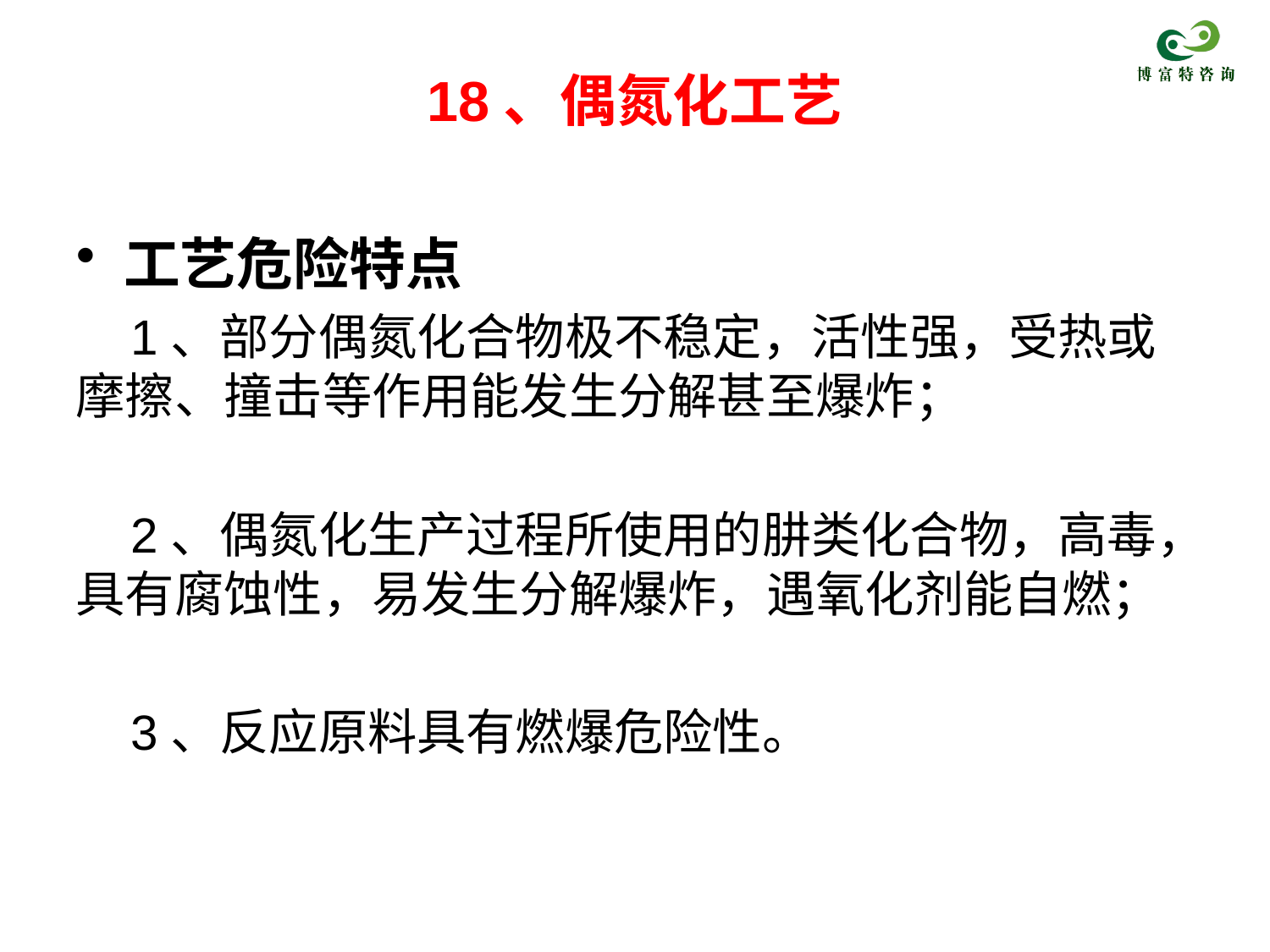

# 18、偶氮化工艺
工艺危险特点
    1、部分偶氮化合物极不稳定，活性强，受热或摩擦、撞击等作用能发生分解甚至爆炸；

    2、偶氮化生产过程所使用的肼类化合物，高毒，具有腐蚀性，易发生分解爆炸，遇氧化剂能自燃；

    3、反应原料具有燃爆危险性。